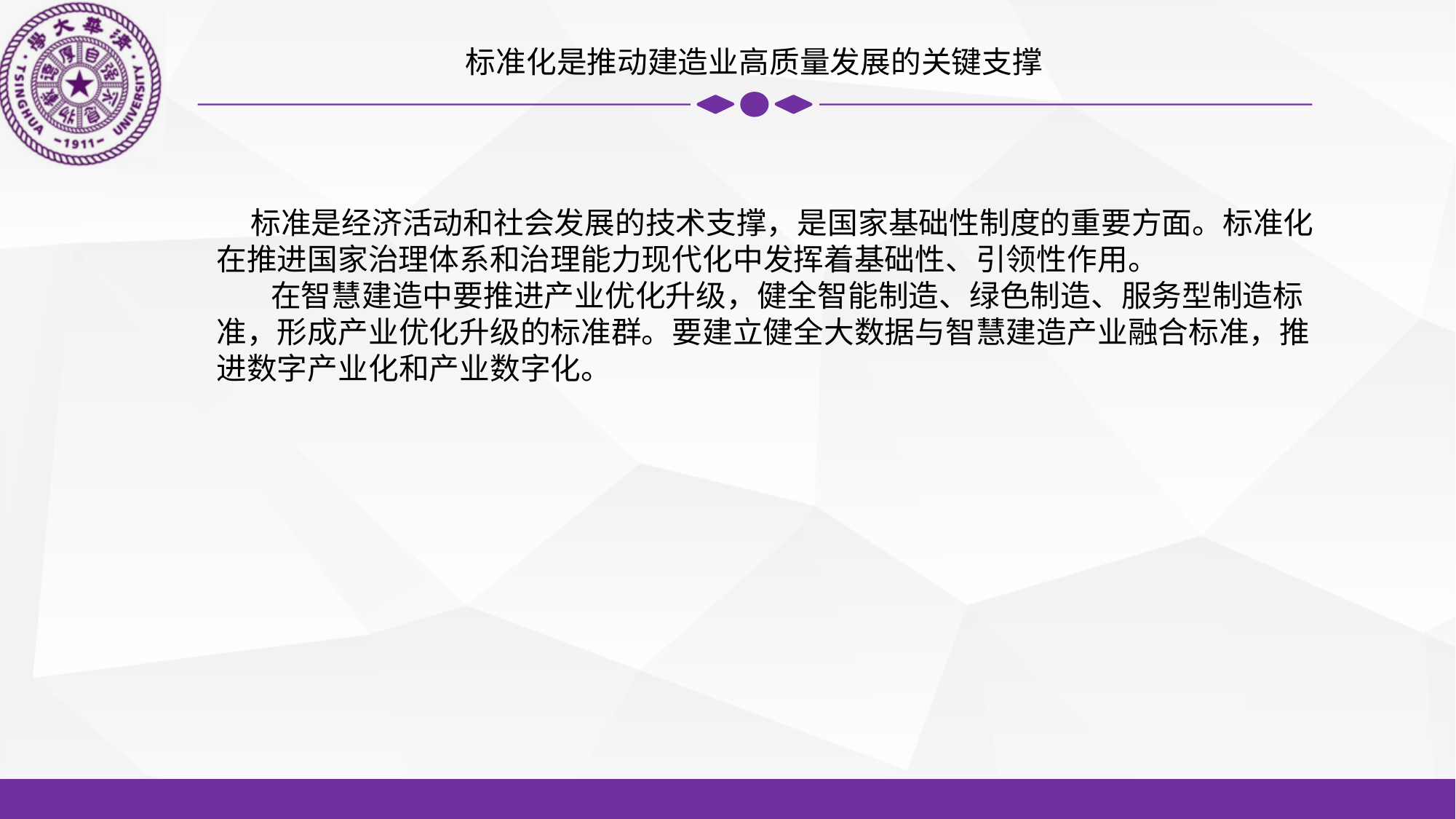

标准化是推动建造业高质量发展的关键支撑

    标准是经济活动和社会发展的技术支撑，是国家基础性制度的重要方面。标准化在推进国家治理体系和治理能力现代化中发挥着基础性、引领性作用。
       在智慧建造中要推进产业优化升级，健全智能制造、绿色制造、服务型制造标准，形成产业优化升级的标准群。要建立健全大数据与智慧建造产业融合标准，推进数字产业化和产业数字化。